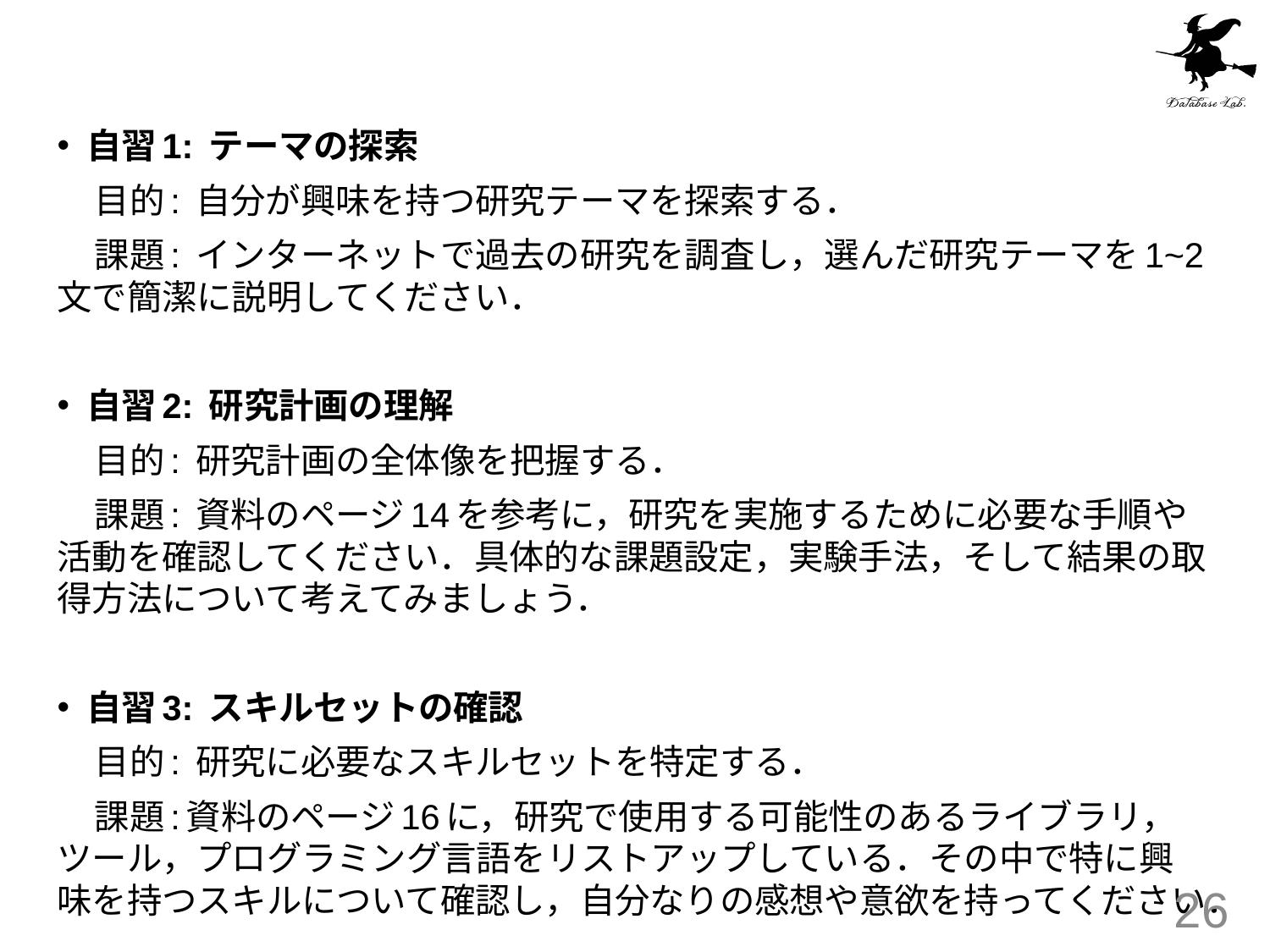

#
自習1: テーマの探索
    目的: 自分が興味を持つ研究テーマを探索する．
    課題: インターネットで過去の研究を調査し，選んだ研究テーマを1~2文で簡潔に説明してください．

自習2: 研究計画の理解
    目的: 研究計画の全体像を把握する．
    課題: 資料のページ14を参考に，研究を実施するために必要な手順や活動を確認してください．具体的な課題設定，実験手法，そして結果の取得方法について考えてみましょう．

自習3: スキルセットの確認
    目的: 研究に必要なスキルセットを特定する．
    課題:資料のページ16に，研究で使用する可能性のあるライブラリ，ツール，プログラミング言語をリストアップしている．その中で特に興味を持つスキルについて確認し，自分なりの感想や意欲を持ってください．
26